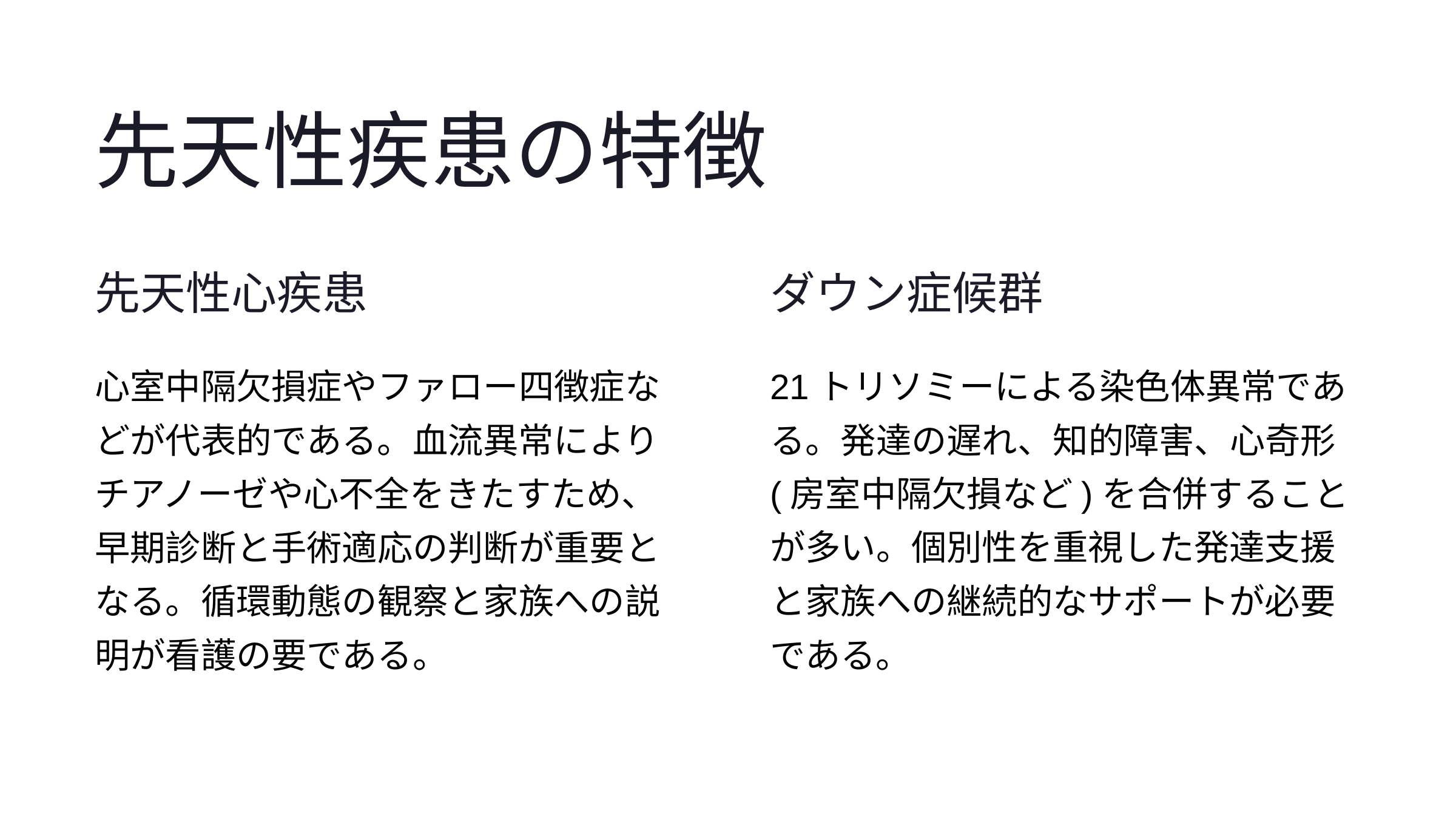

先天性疾患の特徴
先天性心疾患
ダウン症候群
心室中隔欠損症やファロー四徴症などが代表的である。血流異常によりチアノーゼや心不全をきたすため、早期診断と手術適応の判断が重要となる。循環動態の観察と家族への説明が看護の要である。
21トリソミーによる染色体異常である。発達の遅れ、知的障害、心奇形(房室中隔欠損など)を合併することが多い。個別性を重視した発達支援と家族への継続的なサポートが必要である。